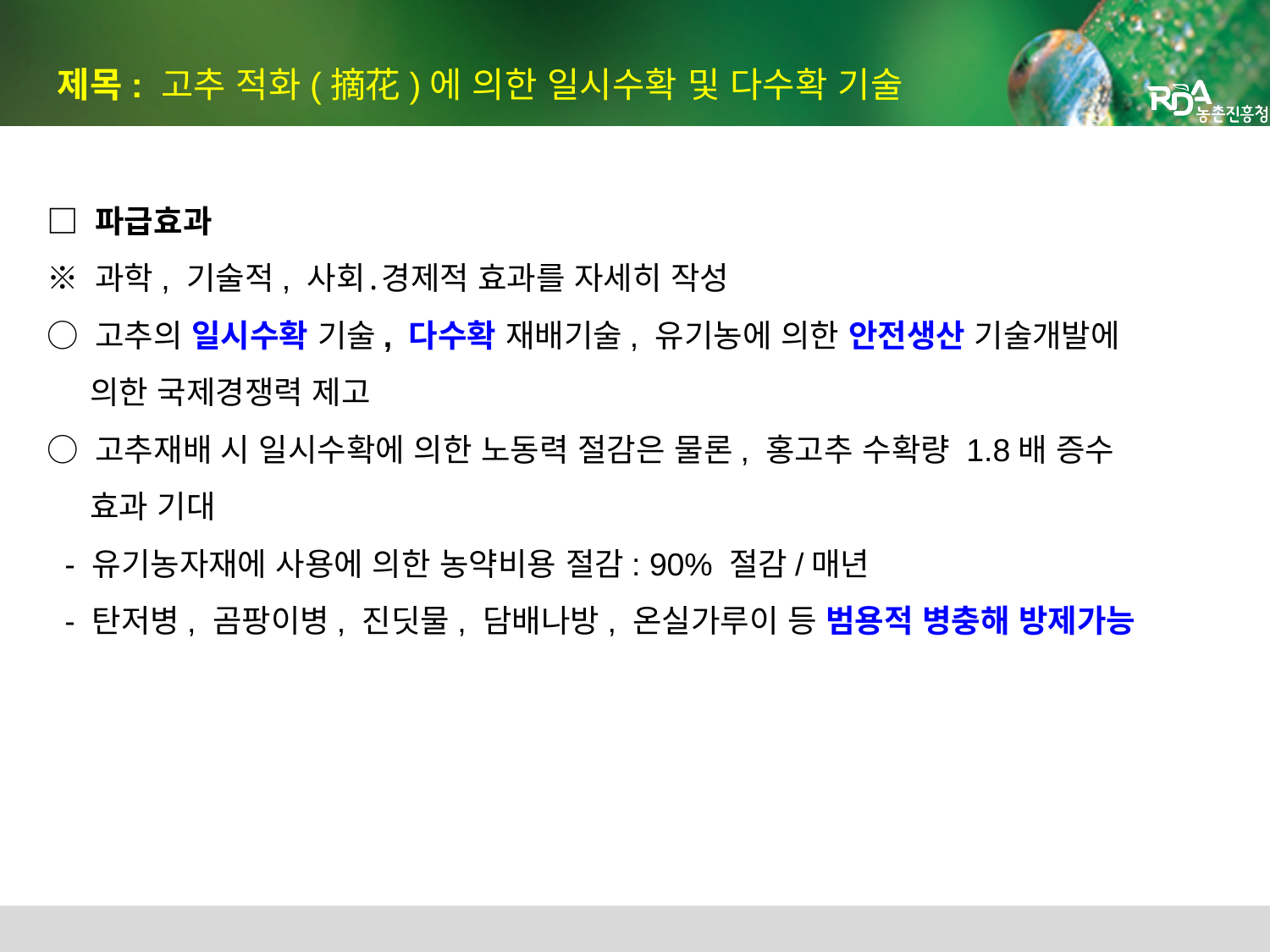

제목: 고추 적화(摘花)에 의한 일시수확 및 다수확 기술
□ 파급효과
※ 과학, 기술적, 사회․경제적 효과를 자세히 작성
○ 고추의 일시수확 기술, 다수확 재배기술, 유기농에 의한 안전생산 기술개발에
    의한 국제경쟁력 제고
○ 고추재배 시 일시수확에 의한 노동력 절감은 물론, 홍고추 수확량 1.8배 증수
    효과 기대
  - 유기농자재에 사용에 의한 농약비용 절감: 90% 절감/매년
  - 탄저병, 곰팡이병, 진딧물, 담배나방, 온실가루이 등 범용적 병충해 방제가능